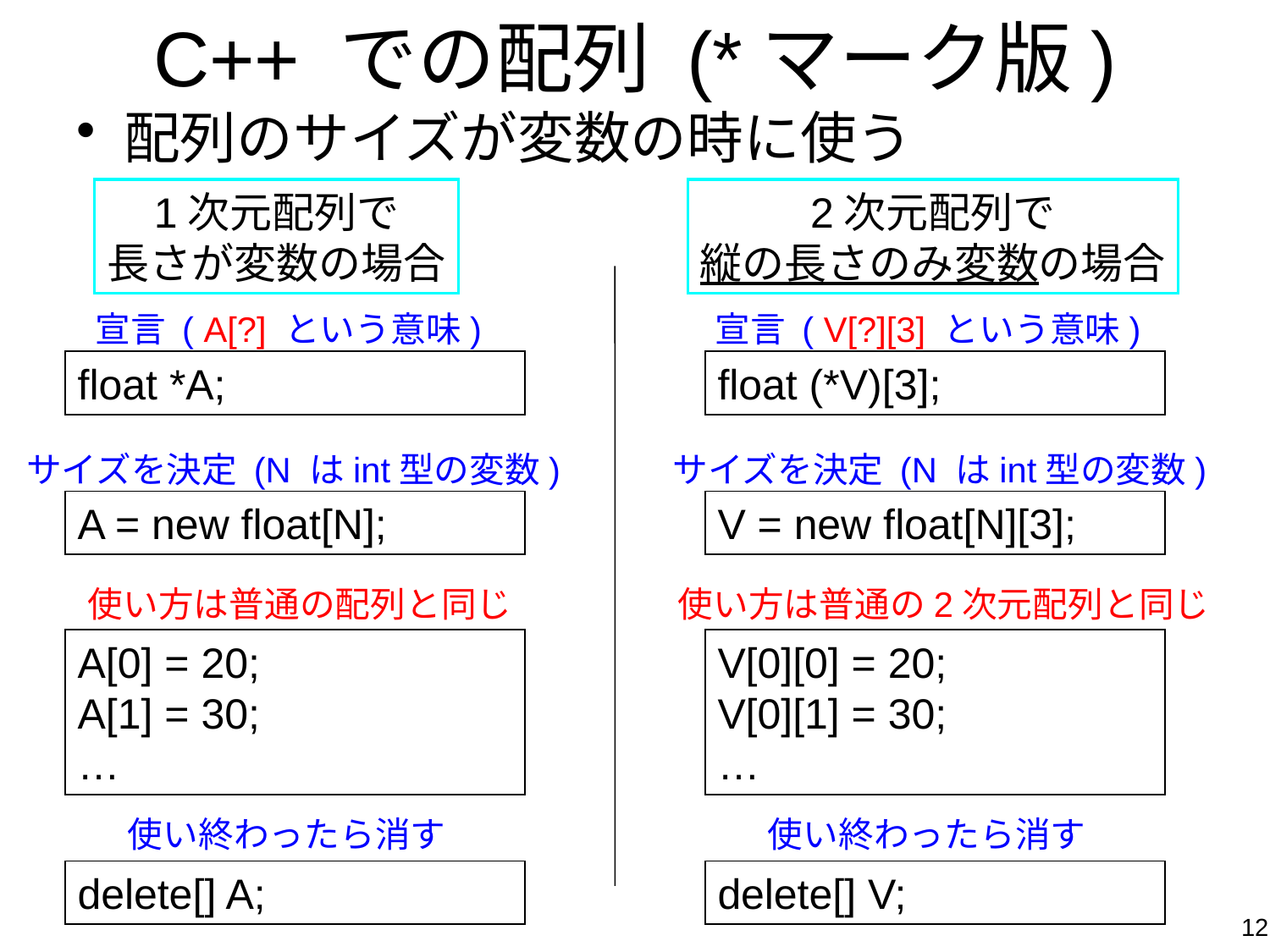

# C++ での配列 (*マーク版)
配列のサイズが変数の時に使う
1次元配列で
長さが変数の場合
2次元配列で
縦の長さのみ変数の場合

宣言 ( A[?] という意味)
宣言 ( V[?][3] という意味)
float *A;
float (*V)[3];
サイズを決定 (N はint型の変数)
サイズを決定 (N はint型の変数)
A = new float[N];
V = new float[N][3];
使い方は普通の配列と同じ
使い方は普通の2次元配列と同じ
A[0] = 20;
A[1] = 30;
…
V[0][0] = 20;
V[0][1] = 30;
…
使い終わったら消す
使い終わったら消す
delete[] A;
delete[] V;
12